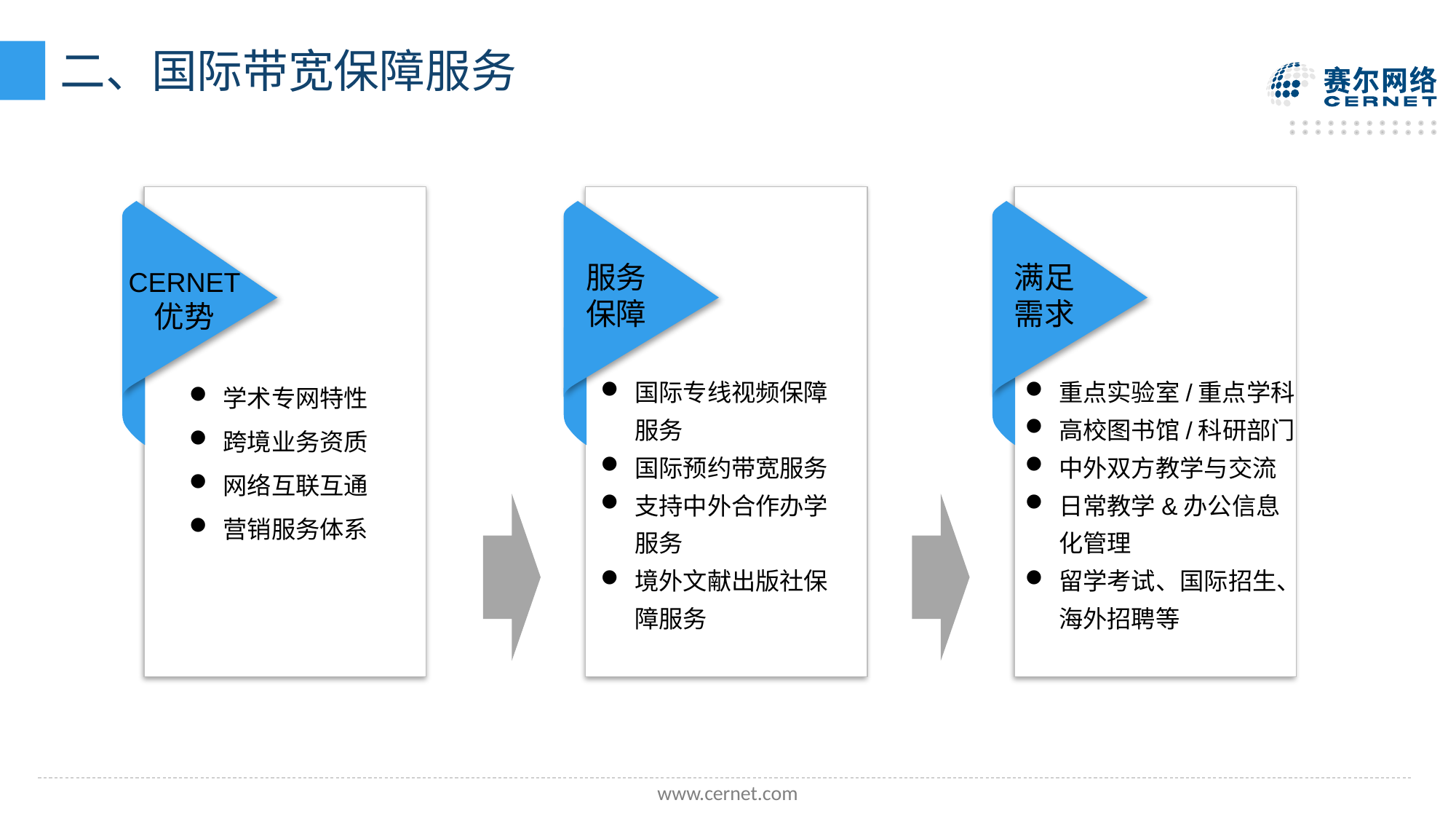

# 二、国际带宽保障服务

服务
保障
满足
需求
CERNET
优势
学术专网特性
跨境业务资质
网络互联互通
营销服务体系
重点实验室/重点学科
高校图书馆/科研部门
中外双方教学与交流
日常教学&办公信息化管理
留学考试、国际招生、海外招聘等

国际专线视频保障服务
国际预约带宽服务
支持中外合作办学服务
境外文献出版社保障服务